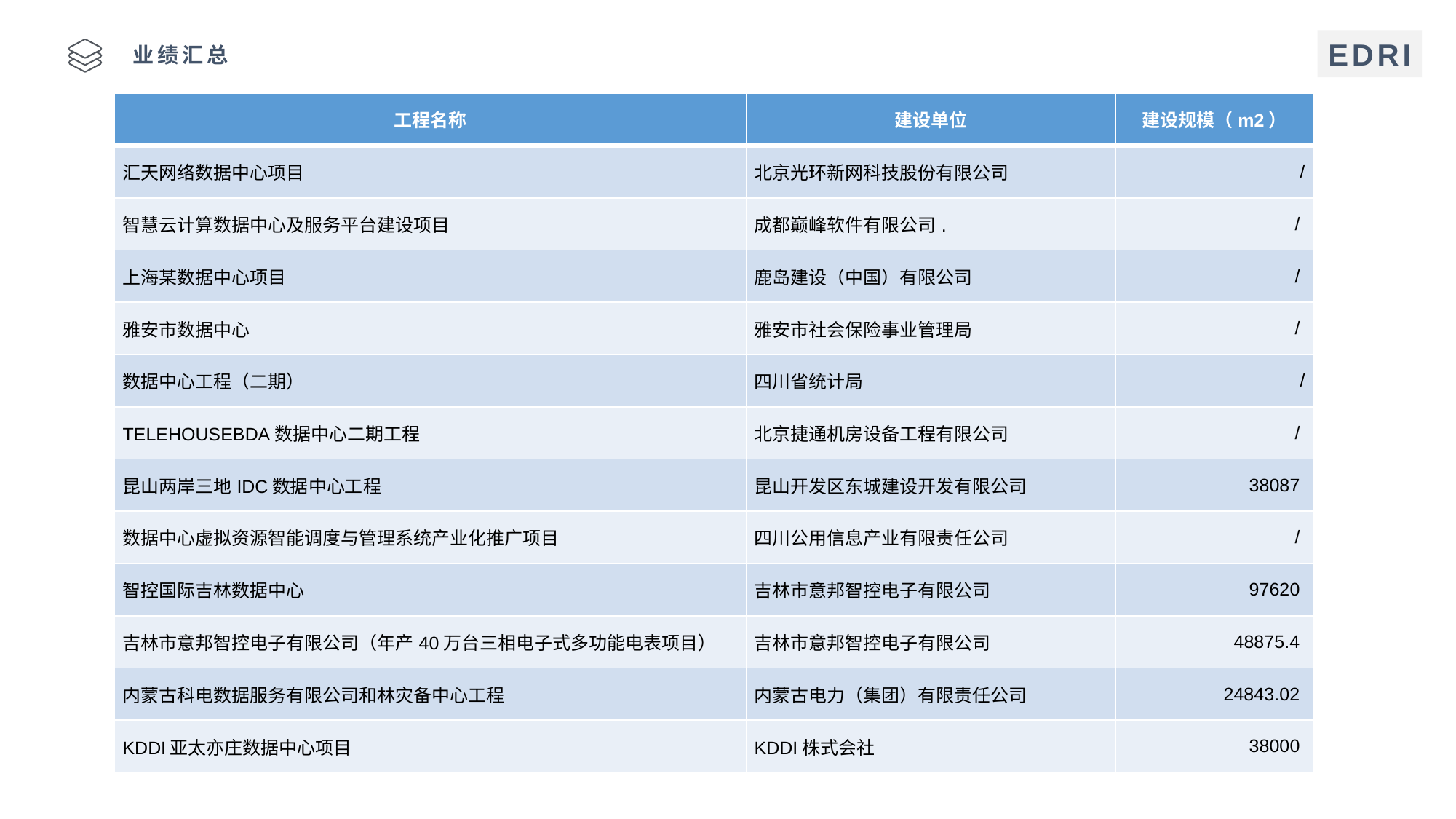

EDRI
业绩汇总

| 工程名称 | 建设单位 | 建设规模（m2） |
| --- | --- | --- |
| 汇天网络数据中心项目 | 北京光环新网科技股份有限公司 | / |
| 智慧云计算数据中心及服务平台建设项目 | 成都巅峰软件有限公司. | / |
| 上海某数据中心项目 | 鹿岛建设（中国）有限公司 | / |
| 雅安市数据中心 | 雅安市社会保险事业管理局 | / |
| 数据中心工程（二期） | 四川省统计局 | / |
| TELEHOUSEBDA数据中心二期工程 | 北京捷通机房设备工程有限公司 | / |
| 昆山两岸三地IDC数据中心工程 | 昆山开发区东城建设开发有限公司 | 38087 |
| 数据中心虚拟资源智能调度与管理系统产业化推广项目 | 四川公用信息产业有限责任公司 | / |
| 智控国际吉林数据中心 | 吉林市意邦智控电子有限公司 | 97620 |
| 吉林市意邦智控电子有限公司（年产40万台三相电子式多功能电表项目） | 吉林市意邦智控电子有限公司 | 48875.4 |
| 内蒙古科电数据服务有限公司和林灾备中心工程 | 内蒙古电力（集团）有限责任公司 | 24843.02 |
| KDDI亚太亦庄数据中心项目 | KDDI株式会社 | 38000 |